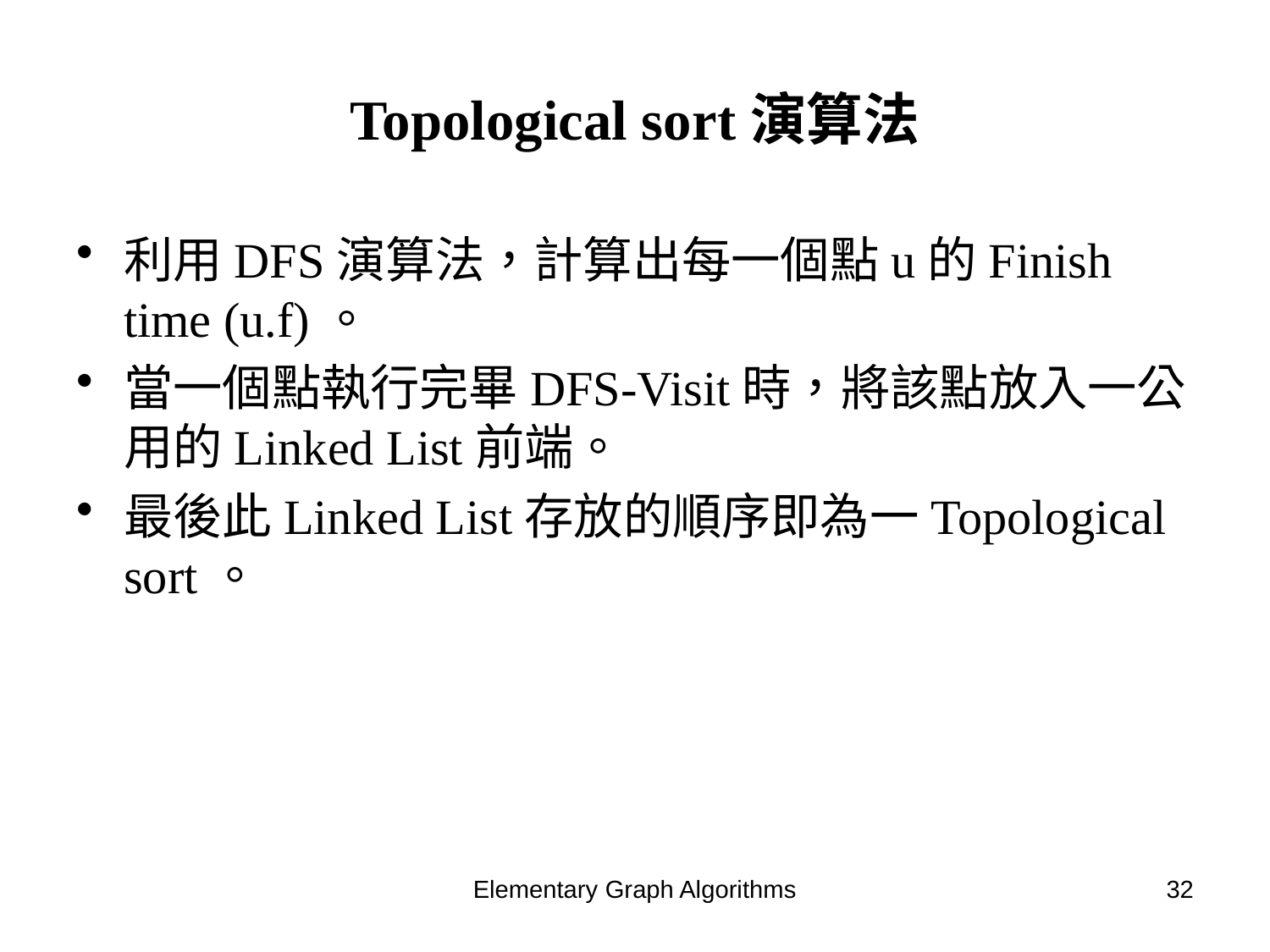

# Topological sort演算法
利用DFS演算法，計算出每一個點u的Finish time (u.f)。
當一個點執行完畢DFS-Visit時，將該點放入一公用的Linked List前端。
最後此Linked List存放的順序即為一Topological sort。
Elementary Graph Algorithms
32